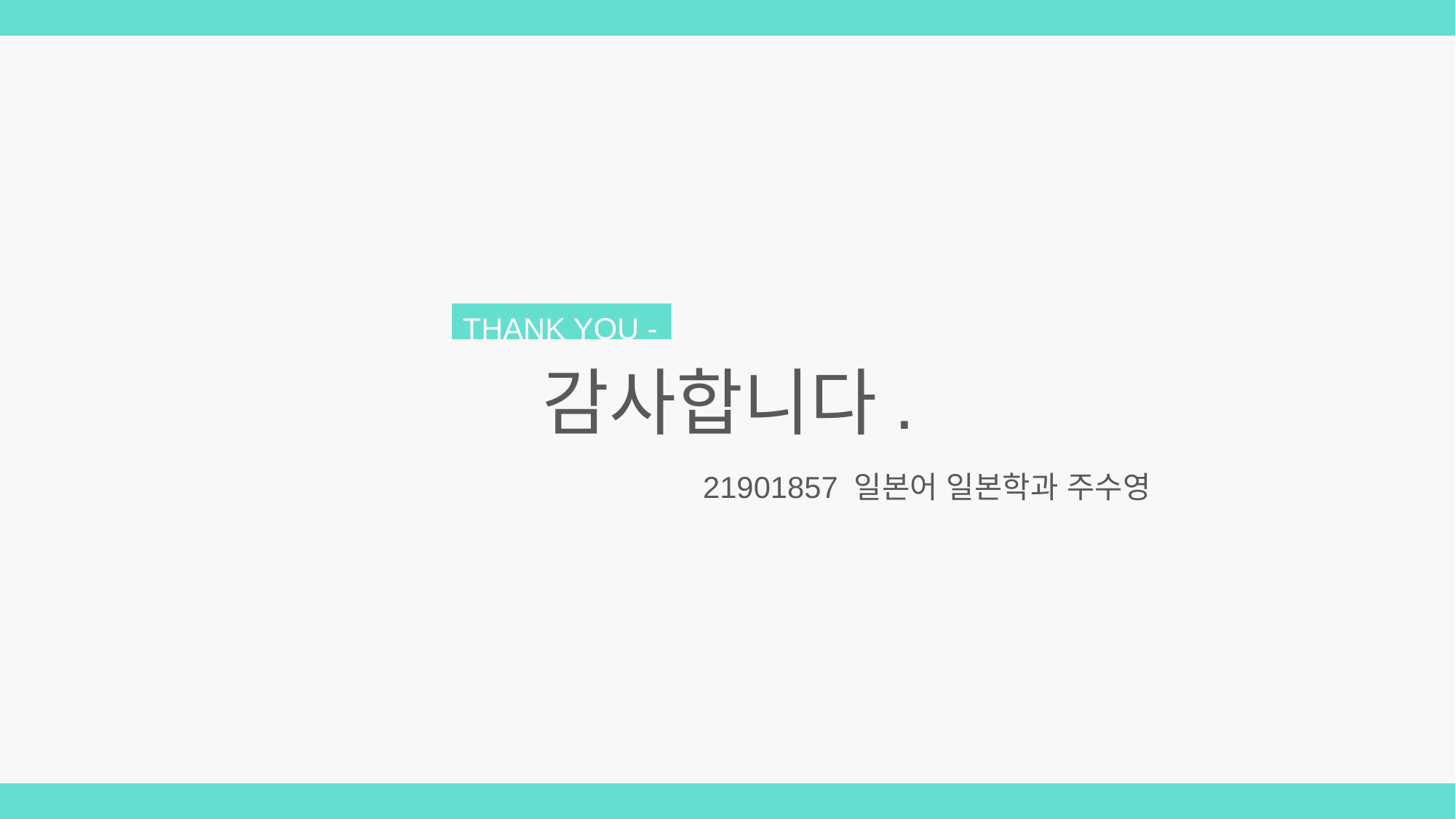

THANK YOU -
감사합니다.
21901857 일본어 일본학과 주수영